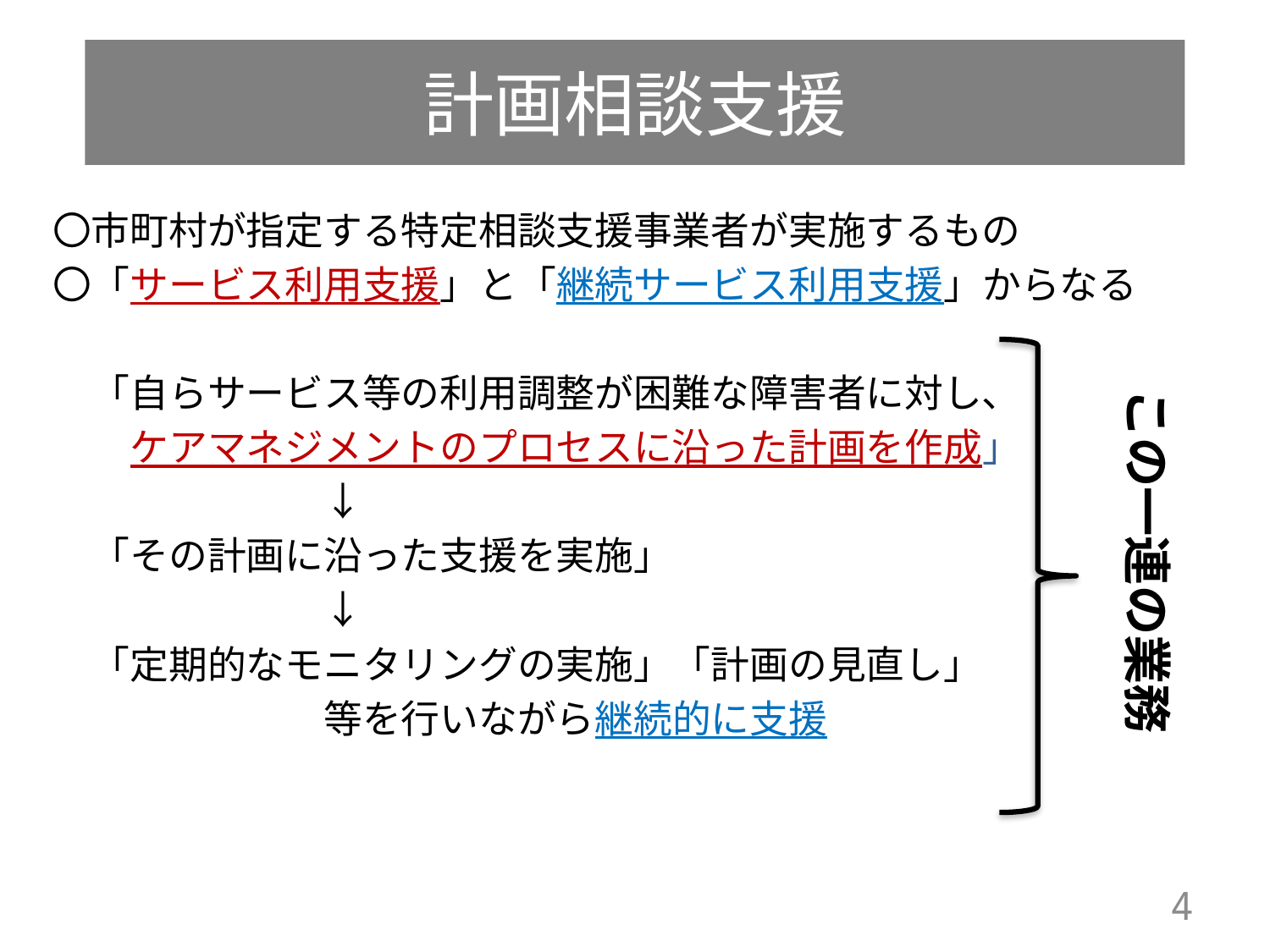

計画相談支援
〇市町村が指定する特定相談支援事業者が実施するもの
〇「サービス利用支援」と「継続サービス利用支援」からなる

　「自らサービス等の利用調整が困難な障害者に対し、
　　ケアマネジメントのプロセスに沿った計画を作成」
　　　　　　　↓
　「その計画に沿った支援を実施」
　　　　　　　↓
　「定期的なモニタリングの実施」「計画の見直し」
　　　　　　　等を行いながら継続的に支援

この一連の業務
4